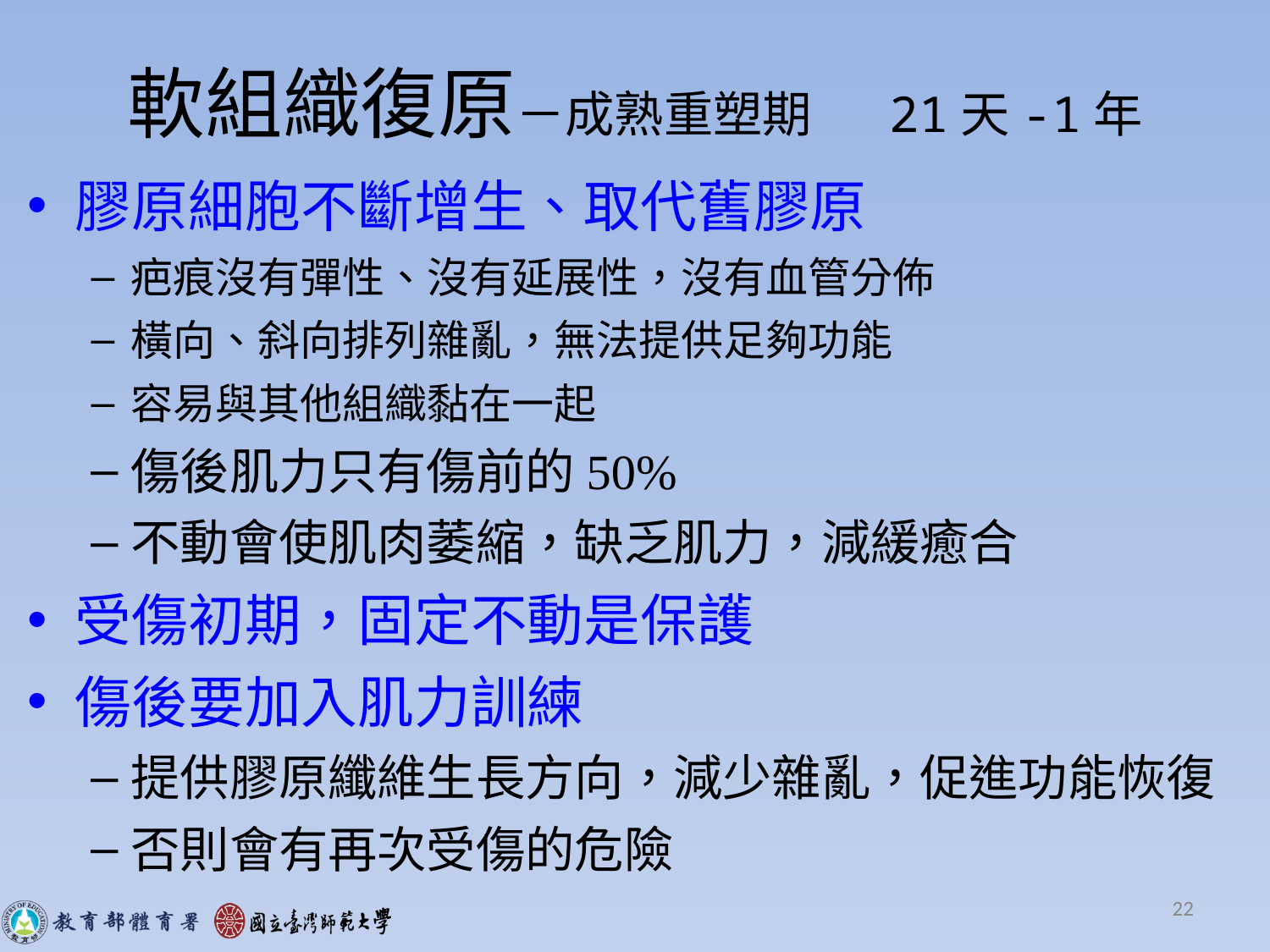

22
# 軟組織復原－成熟重塑期      21天-1年
膠原細胞不斷增生、取代舊膠原
疤痕沒有彈性、沒有延展性，沒有血管分佈
橫向、斜向排列雜亂，無法提供足夠功能
容易與其他組織黏在一起
傷後肌力只有傷前的50%
不動會使肌肉萎縮，缺乏肌力，減緩癒合
受傷初期，固定不動是保護
傷後要加入肌力訓練
提供膠原纖維生長方向，減少雜亂，促進功能恢復
否則會有再次受傷的危險